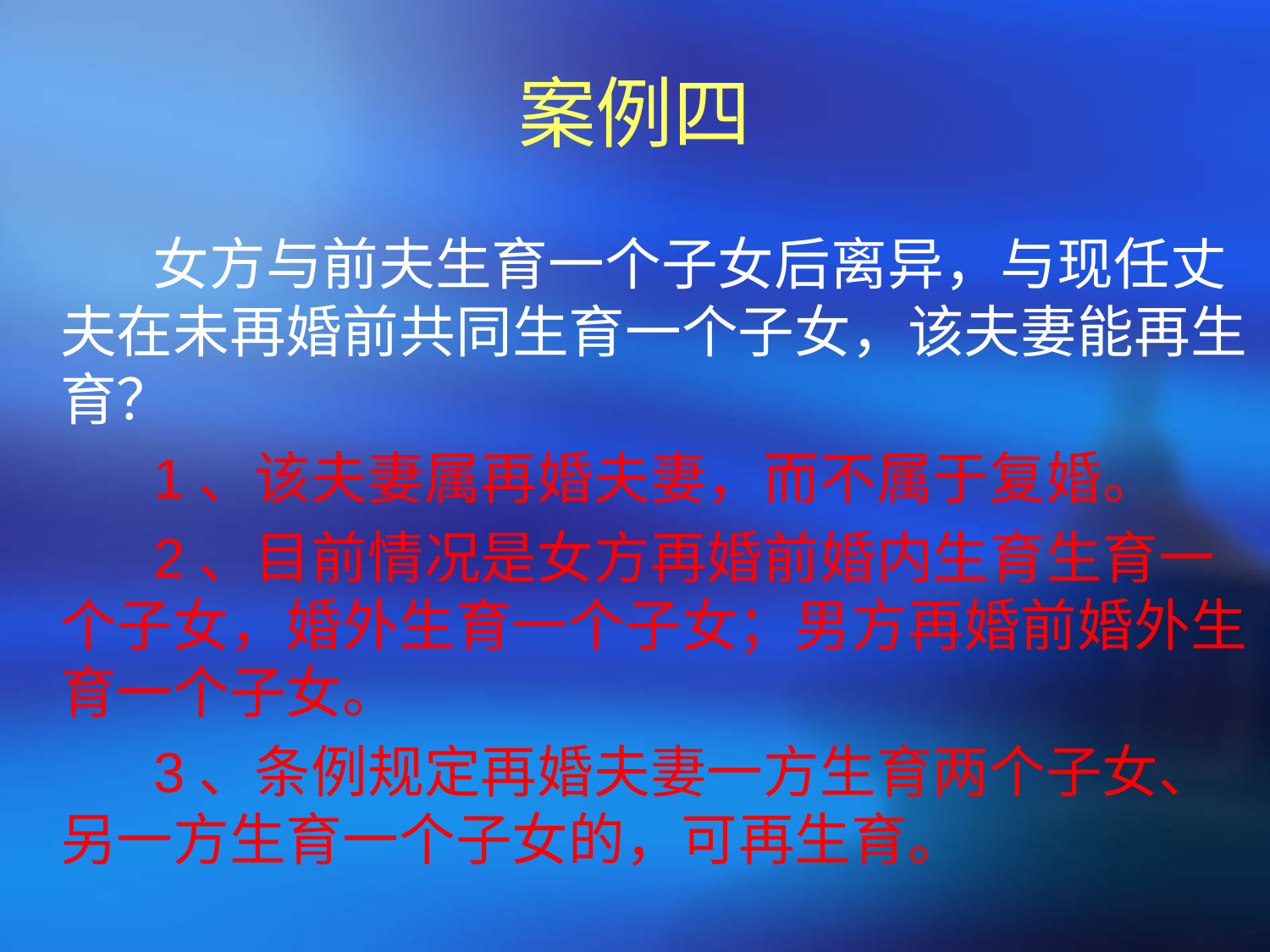

# 案例四
          女方与前夫生育一个子女后离异，与现任丈夫在未再婚前共同生育一个子女，该夫妻能再生育？
         1、该夫妻属再婚夫妻，而不属于复婚。
         2、目前情况是女方再婚前婚内生育生育一个子女，婚外生育一个子女；男方再婚前婚外生育一个子女。
         3、条例规定再婚夫妻一方生育两个子女、另一方生育一个子女的，可再生育。